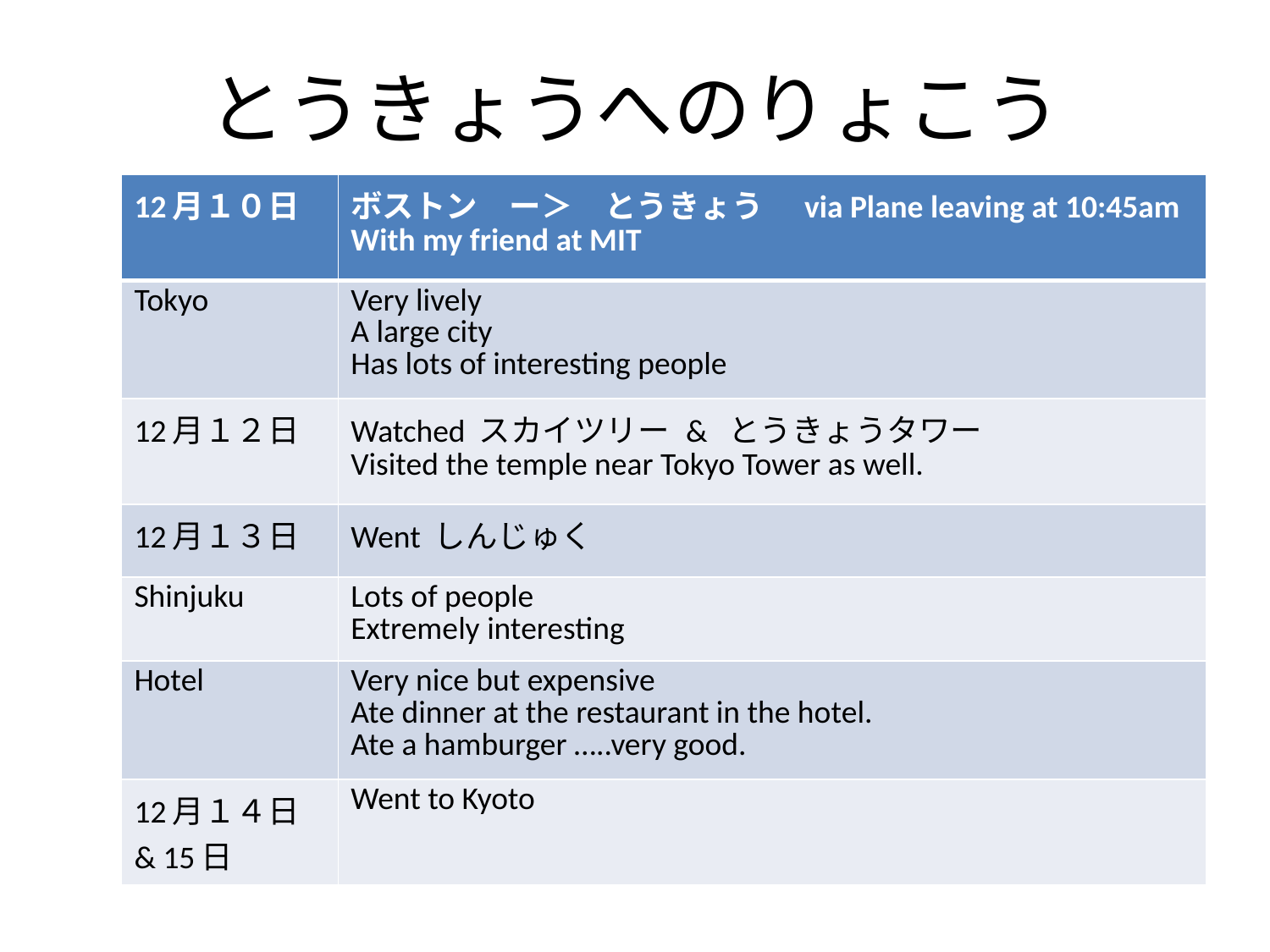

# とうきょうへのりょこう
| 12月１０日 | ボストン　ー＞　とうきょう　via Plane leaving at 10:45am With my friend at MIT |
| --- | --- |
| Tokyo | Very lively A large city Has lots of interesting people |
| 12月１２日 | Watched スカイツリー & とうきょうタワー Visited the temple near Tokyo Tower as well. |
| 12月１３日 | Went しんじゅく |
| Shinjuku | Lots of people Extremely interesting |
| Hotel | Very nice but expensive Ate dinner at the restaurant in the hotel. Ate a hamburger …..very good. |
| 12月１４日 & 15日 | Went to Kyoto |